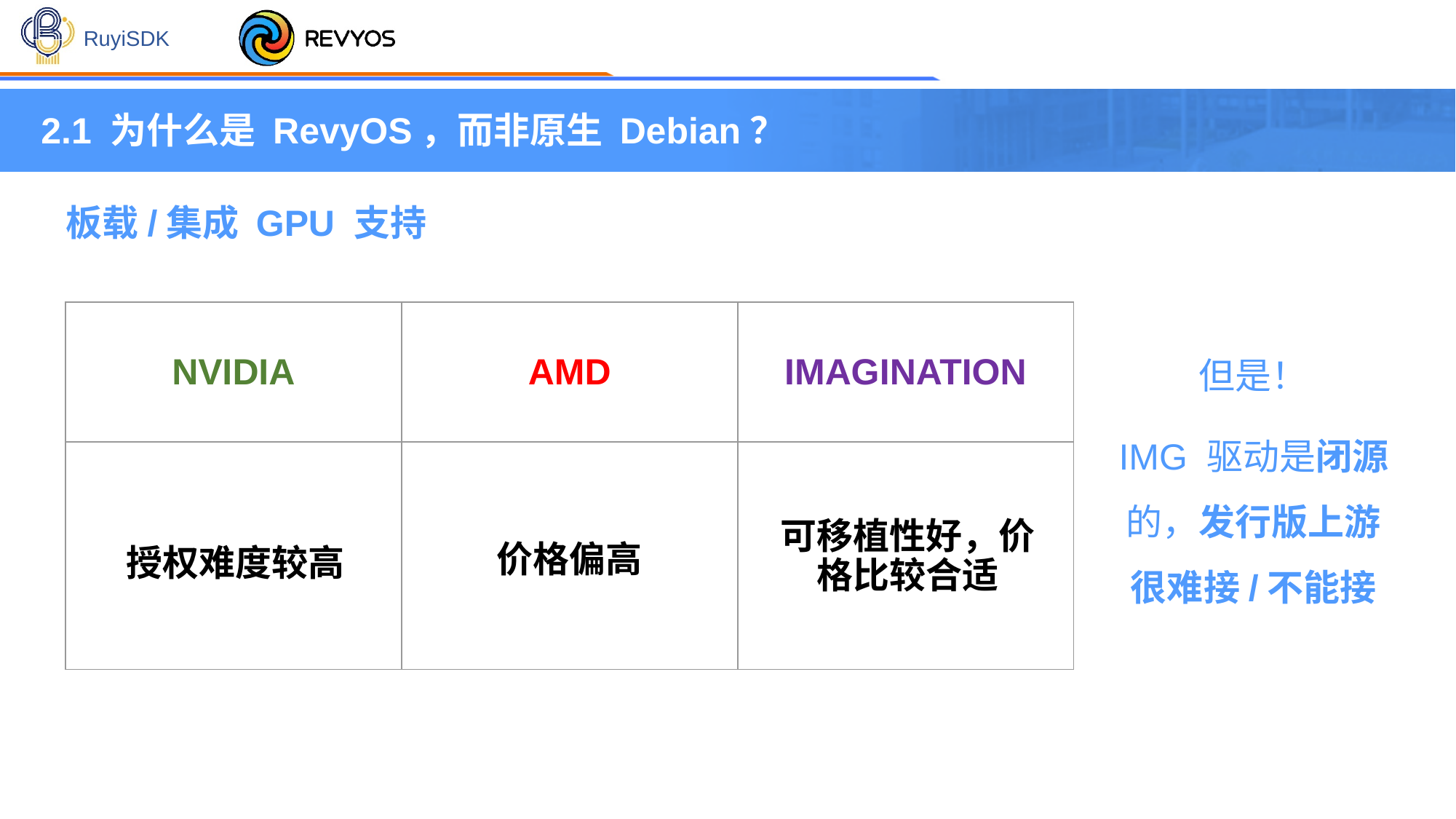

2.1 为什么是 RevyOS，而非原生 Debian？
板载/集成 GPU 支持
| NVIDIA | AMD | IMAGINATION |
| --- | --- | --- |
|  |  |  |
但是！
IMG 驱动是闭源的，发行版上游很难接/不能接
授权难度较高
可移植性好，价格比较合适
价格偏高